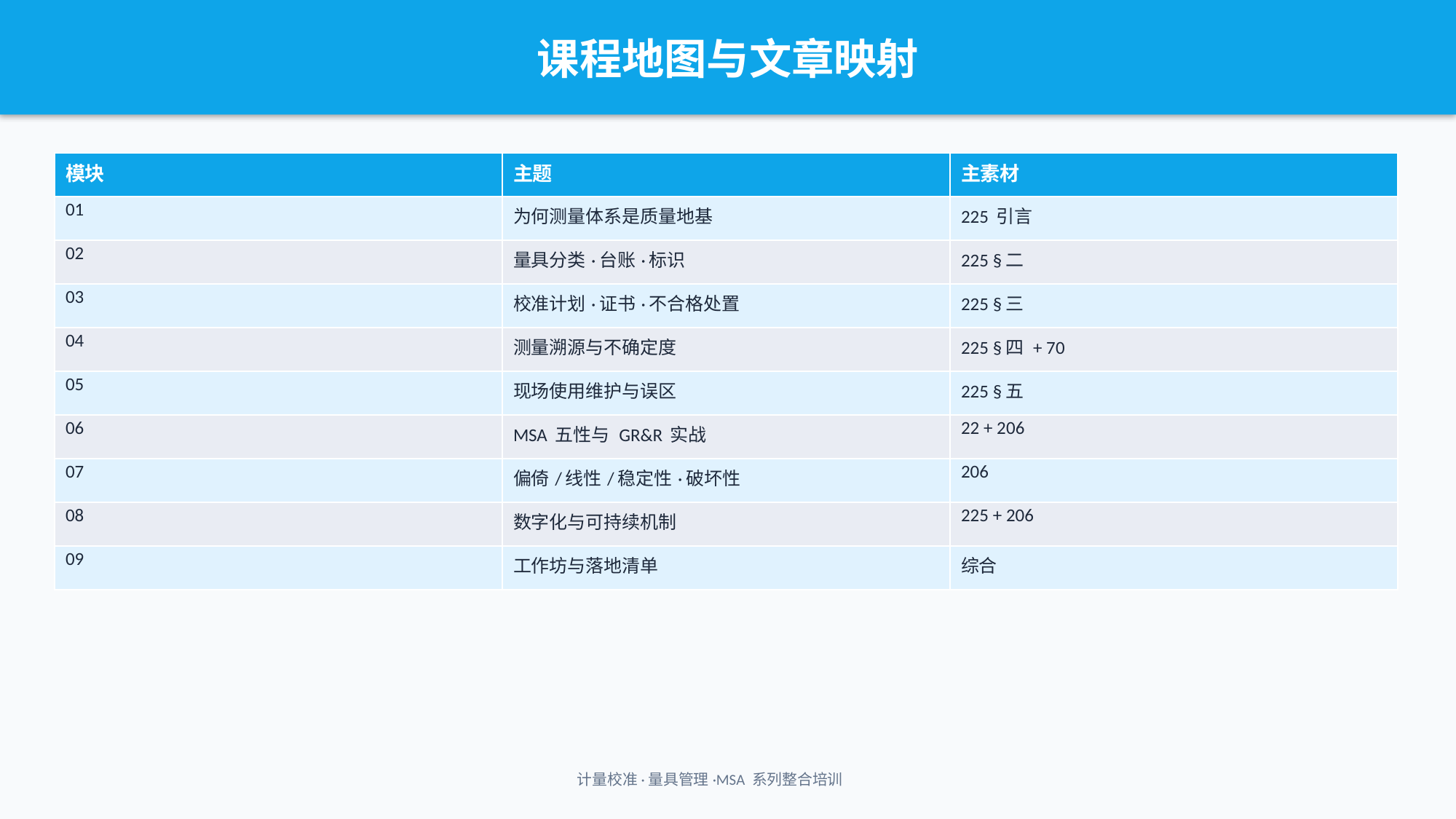

课程地图与文章映射
| 模块 | 主题 | 主素材 |
| --- | --- | --- |
| 01 | 为何测量体系是质量地基 | 225 引言 |
| 02 | 量具分类·台账·标识 | 225 §二 |
| 03 | 校准计划·证书·不合格处置 | 225 §三 |
| 04 | 测量溯源与不确定度 | 225 §四 + 70 |
| 05 | 现场使用维护与误区 | 225 §五 |
| 06 | MSA 五性与 GR&R 实战 | 22 + 206 |
| 07 | 偏倚/线性/稳定性·破坏性 | 206 |
| 08 | 数字化与可持续机制 | 225 + 206 |
| 09 | 工作坊与落地清单 | 综合 |
计量校准·量具管理·MSA 系列整合培训